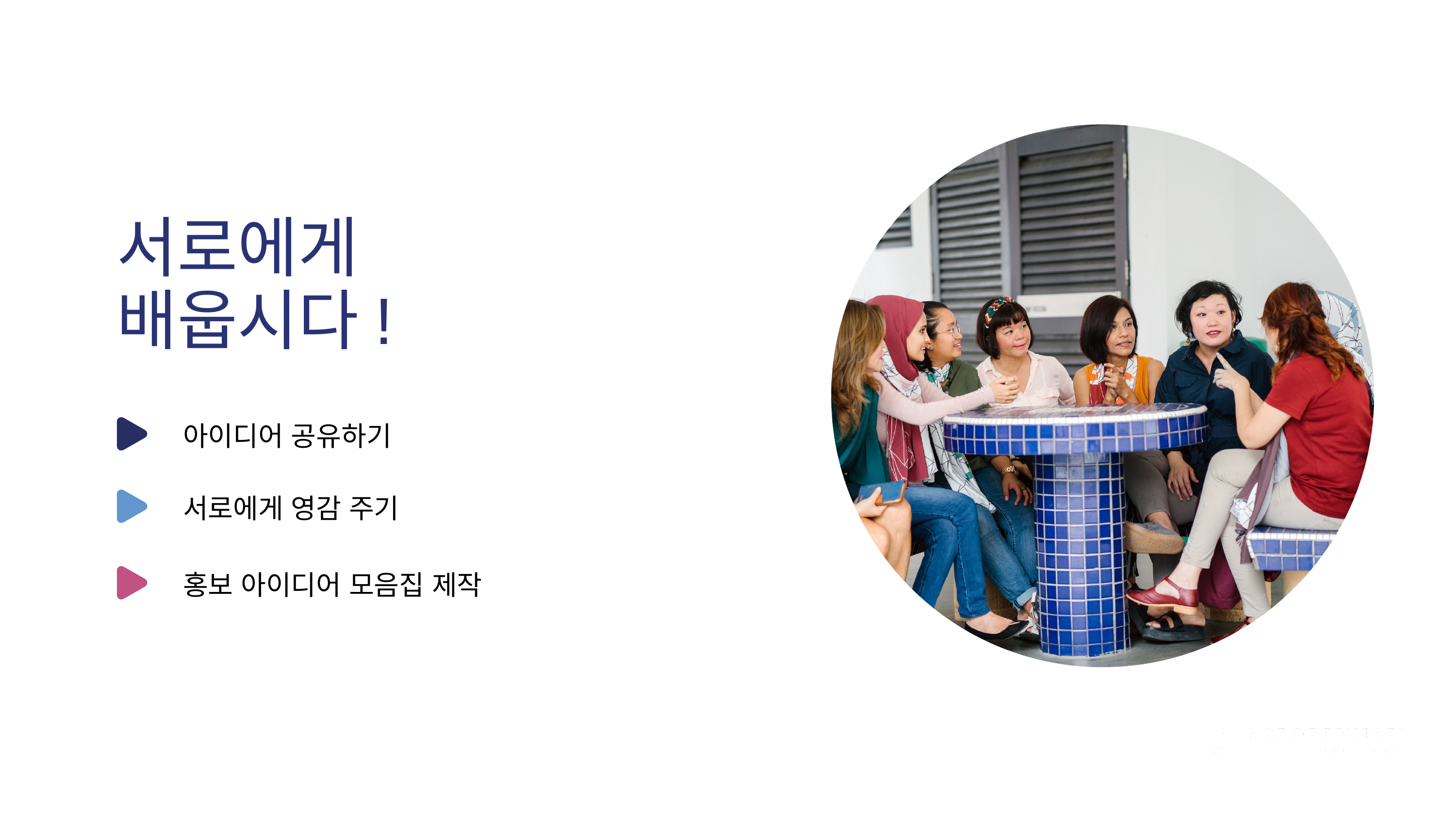

서로에게
배웁시다!

아이디어 공유하기

서로에게 영감 주기

홍보 아이디어 모음집 제작